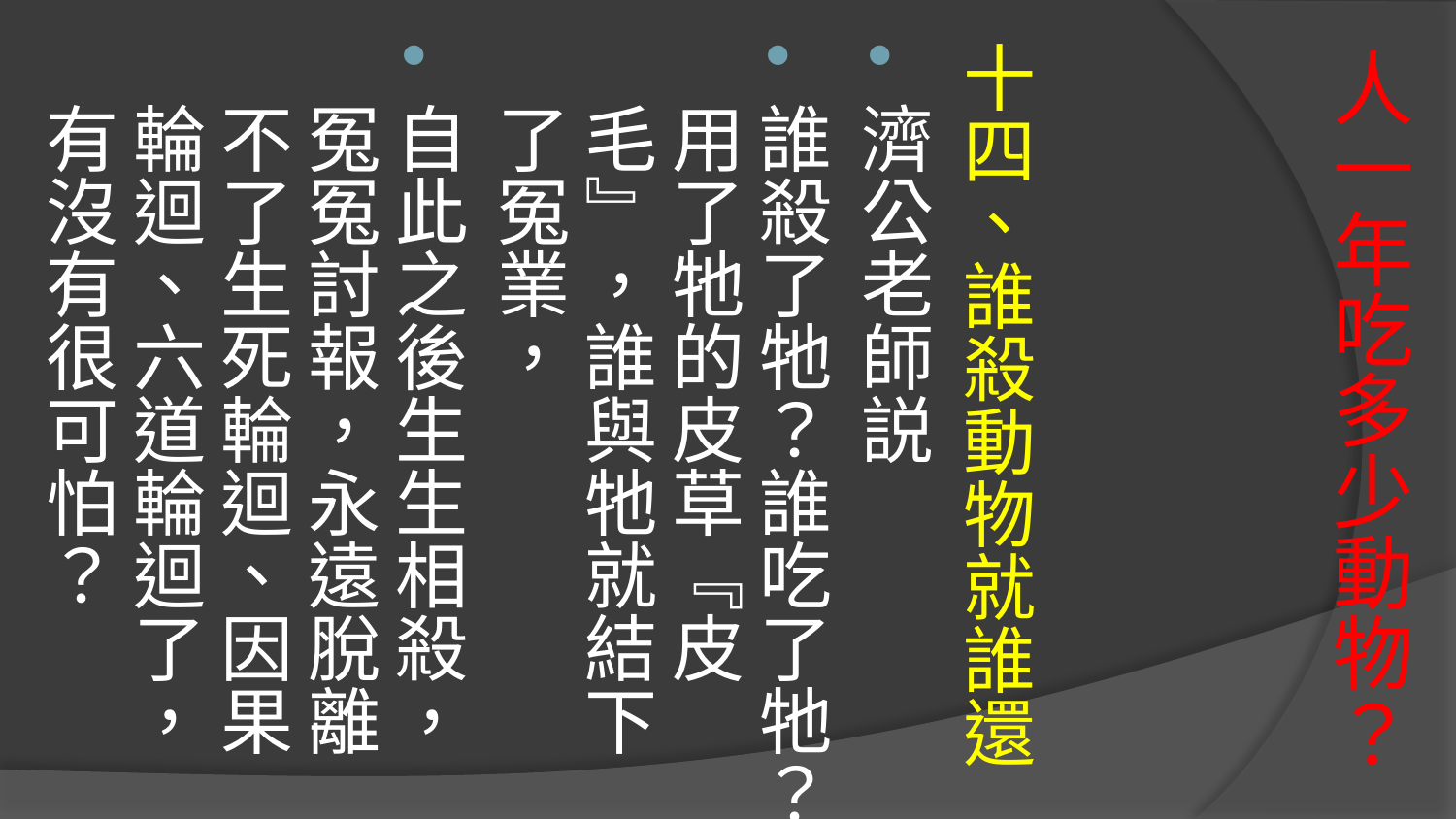

十四、誰殺動物就誰還
濟公老師説
誰殺了牠？誰吃了牠？用了牠的皮草『皮毛』，誰與牠就結下了冤業，
自此之後生生相殺，冤冤討報，永遠脫離不了生死輪迴、因果輪迴、六道輪迴了，有沒有很可怕？
# 人一年吃多少動物？